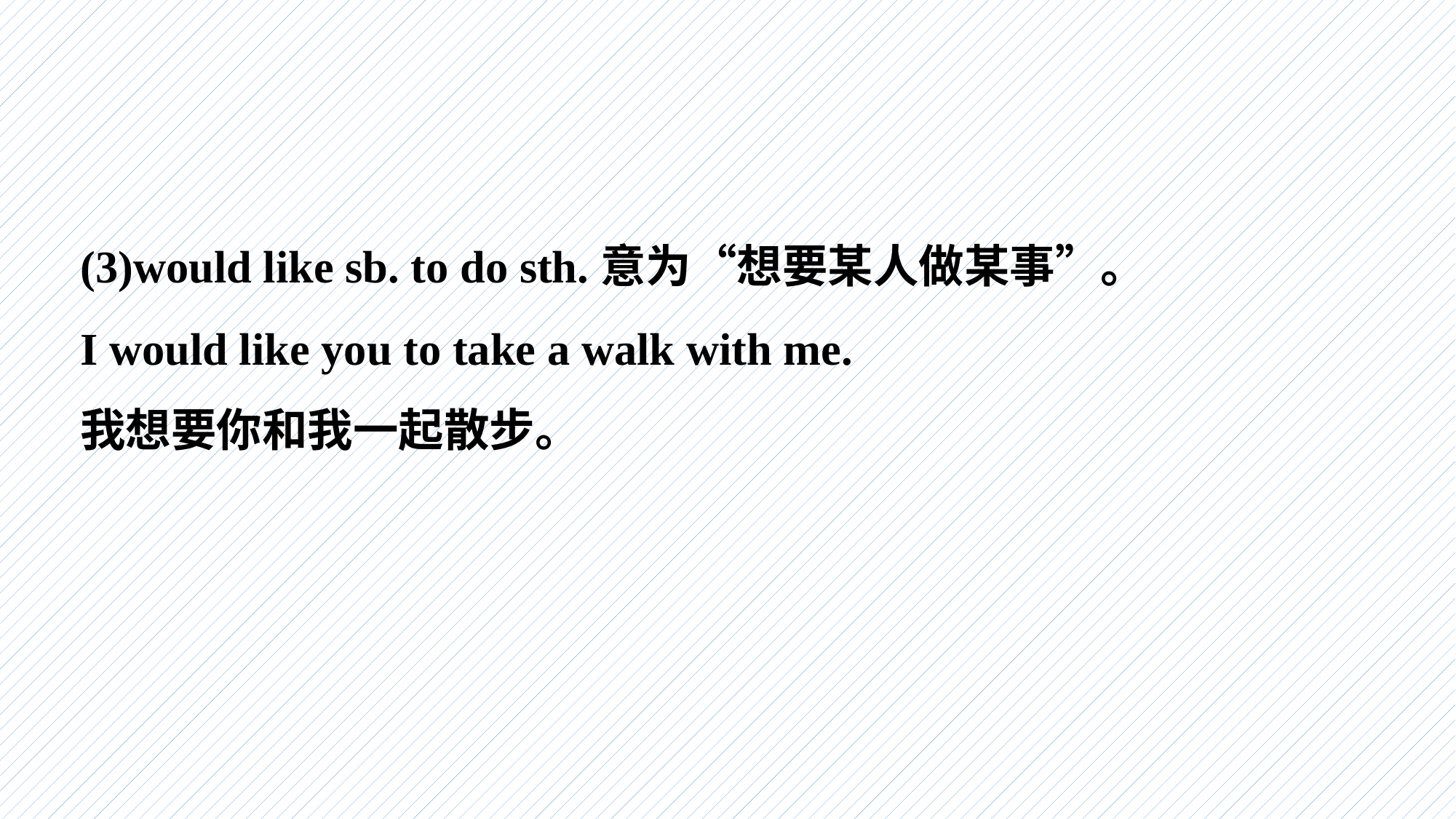

(3)would like sb. to do sth.意为“想要某人做某事”。
I would like you to take a walk with me.
我想要你和我一起散步。